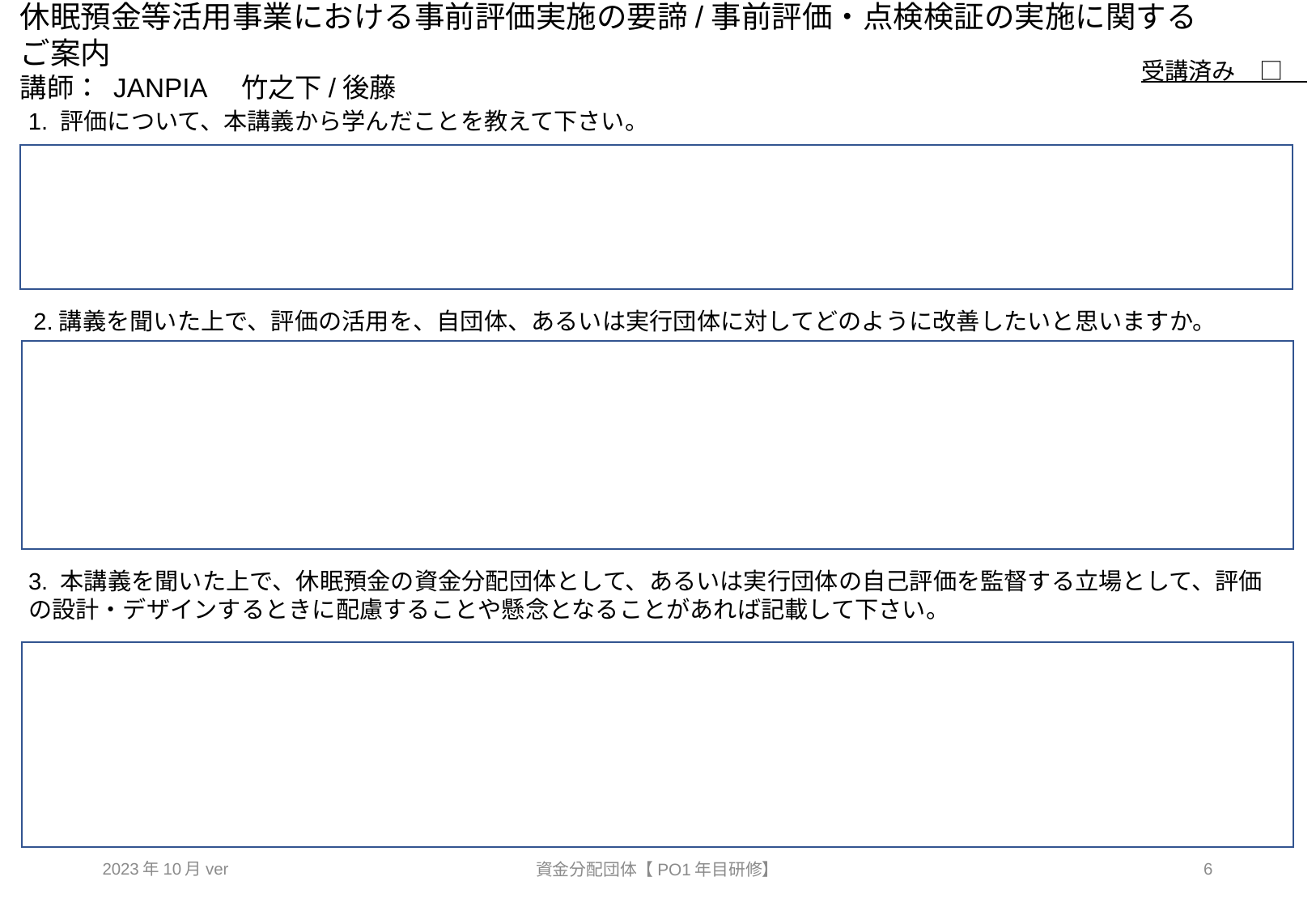

# 休眠預金等活用事業における事前評価実施の要諦/事前評価・点検検証の実施に関するご案内 講師： JANPIA　竹之下/後藤
受講済み　□
1. 評価について、本講義から学んだことを教えて下さい。

2.講義を聞いた上で、評価の活用を、自団体、あるいは実行団体に対してどのように改善したいと思いますか。

3. 本講義を聞いた上で、休眠預金の資金分配団体として、あるいは実行団体の自己評価を監督する立場として、評価の設計・デザインするときに配慮することや懸念となることがあれば記載して下さい。

2023年10月ver
資金分配団体【PO1年目研修】
6